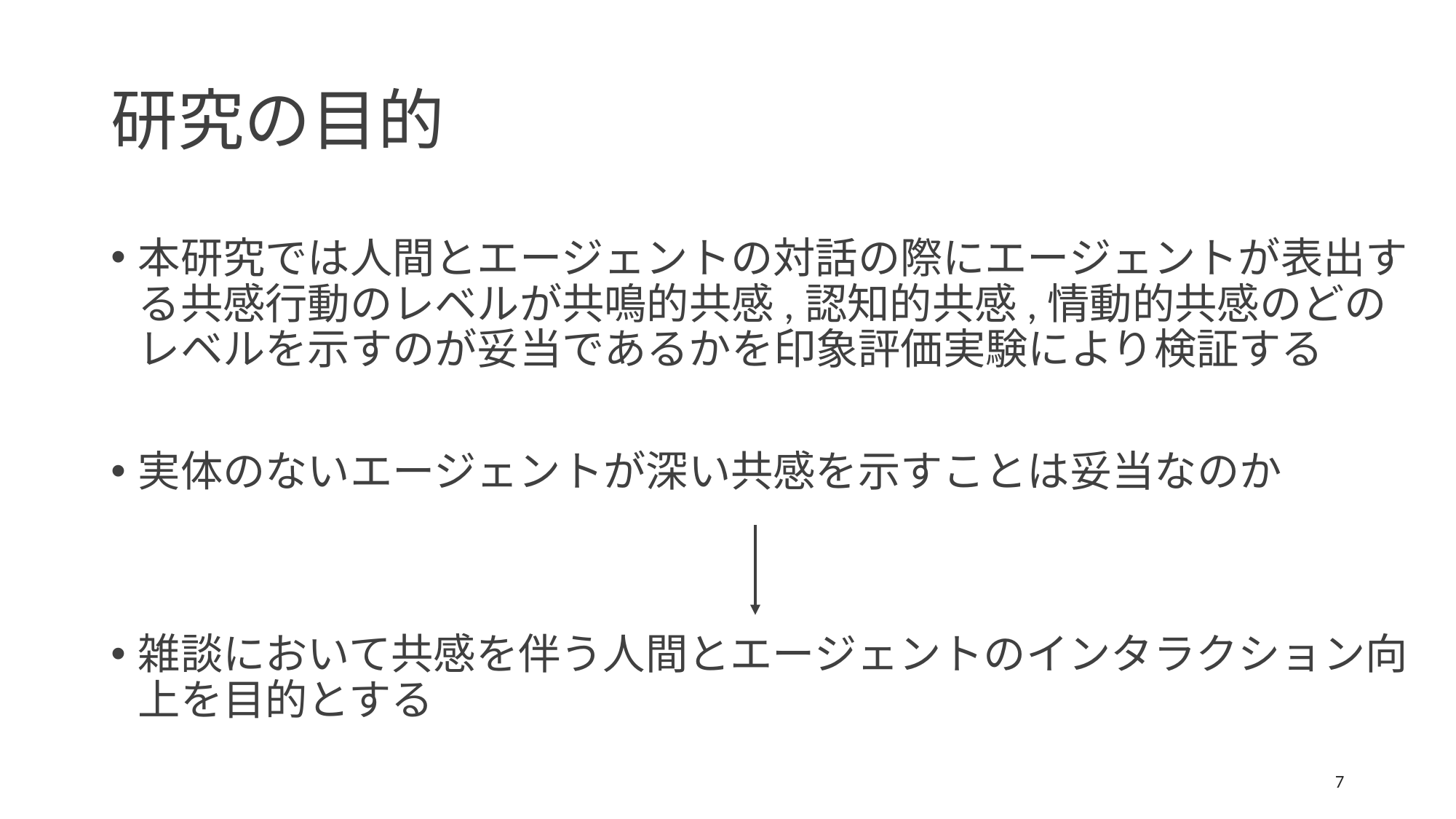

# 研究の目的

本研究では人間とエージェントの対話の際にエージェントが表出する共感行動のレベルが共鳴的共感,認知的共感,情動的共感のどのレベルを示すのが妥当であるかを印象評価実験により検証する

実体のないエージェントが深い共感を示すことは妥当なのか

雑談において共感を伴う人間とエージェントのインタラクション向上を目的とする

7